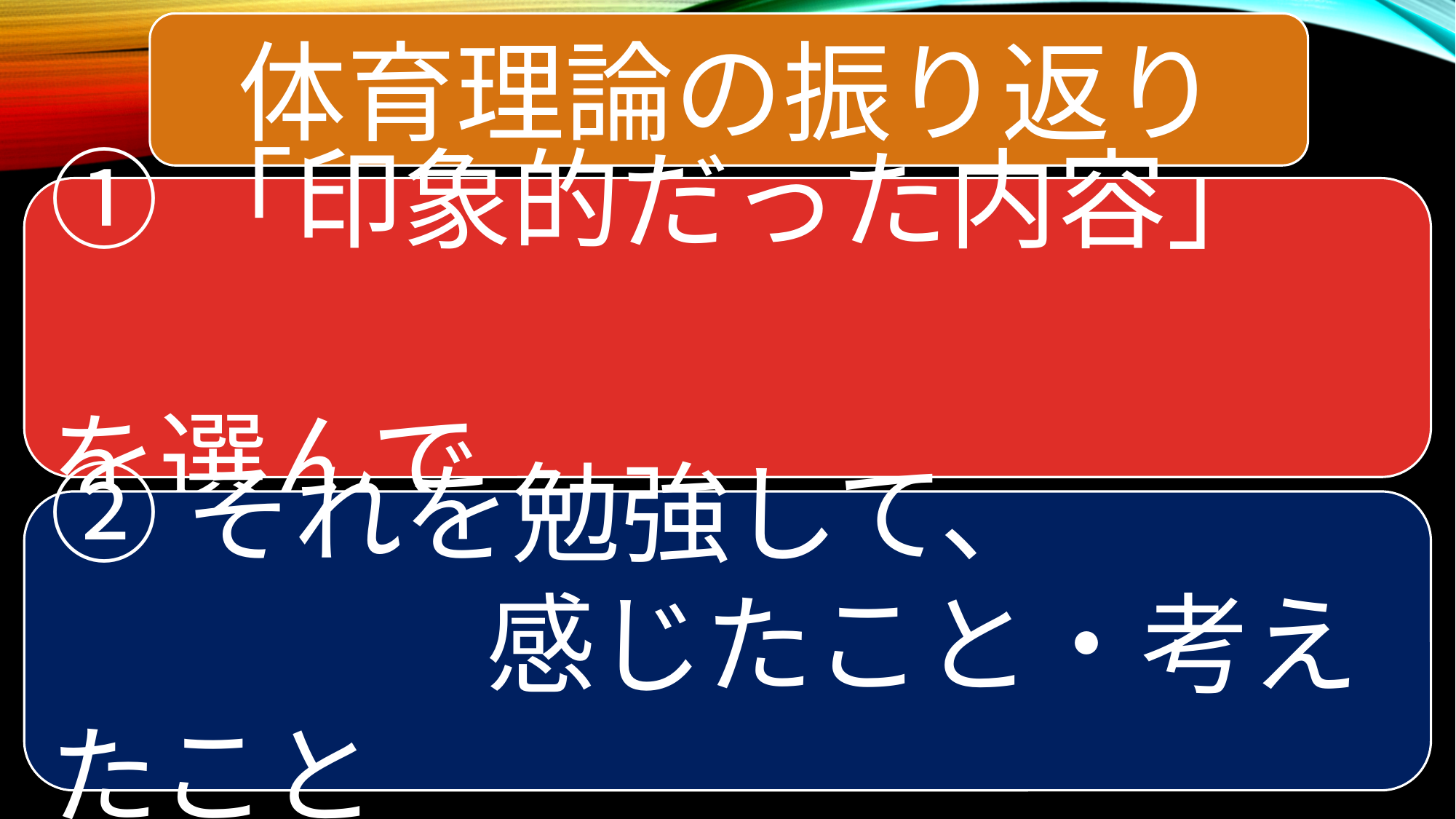

体育理論の振り返り
①「印象的だった内容」
　　　　　　　　　　　　を選んで
②それを勉強して、
　　　　感じたこと・考えたこと